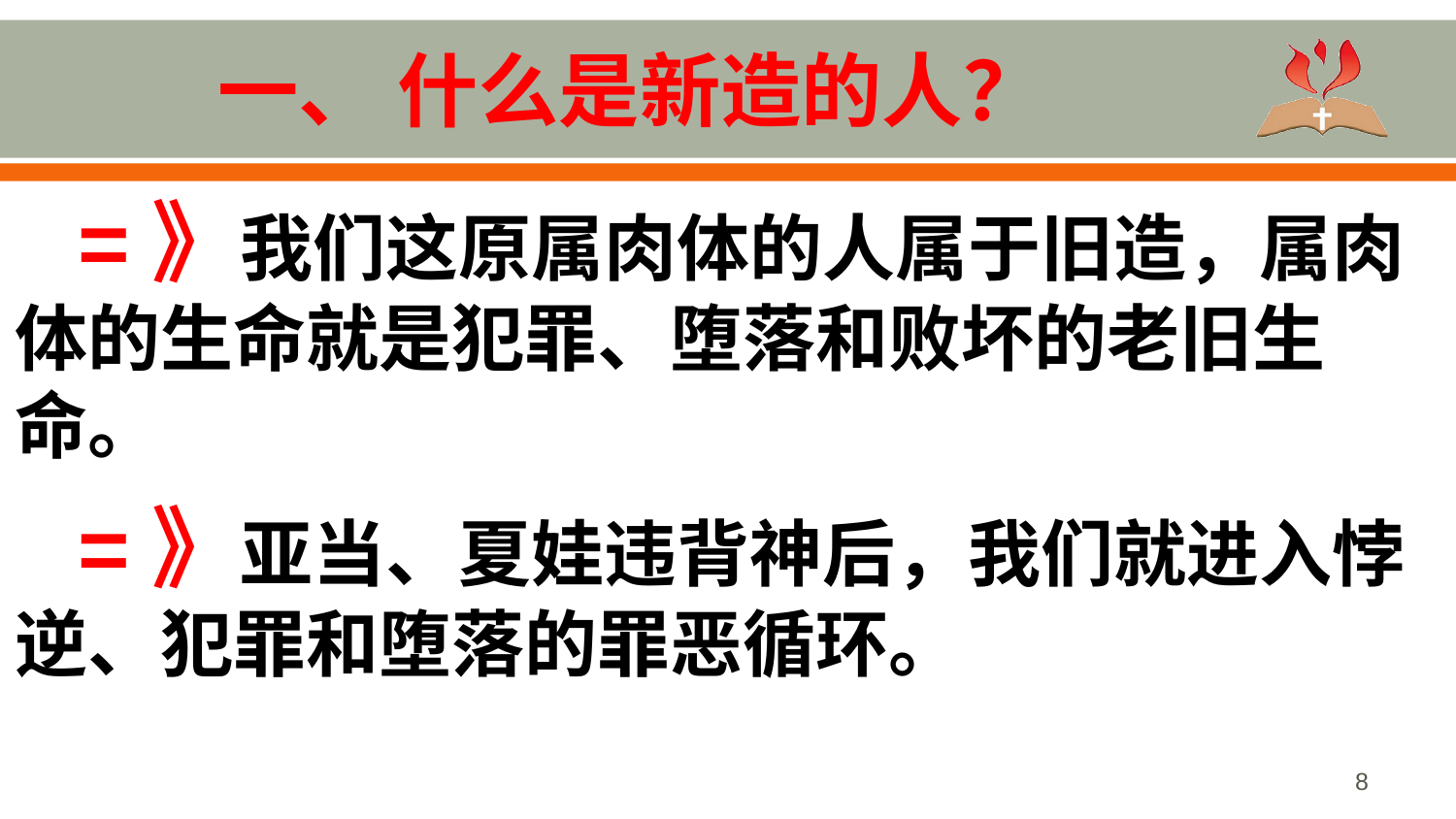

# 一、 什么是新造的人？
=》我们这原属肉体的人属于旧造，属肉体的生命就是犯罪、堕落和败坏的老旧生命。
=》亚当、夏娃违背神后，我们就进入悖逆、犯罪和堕落的罪恶循环。

8